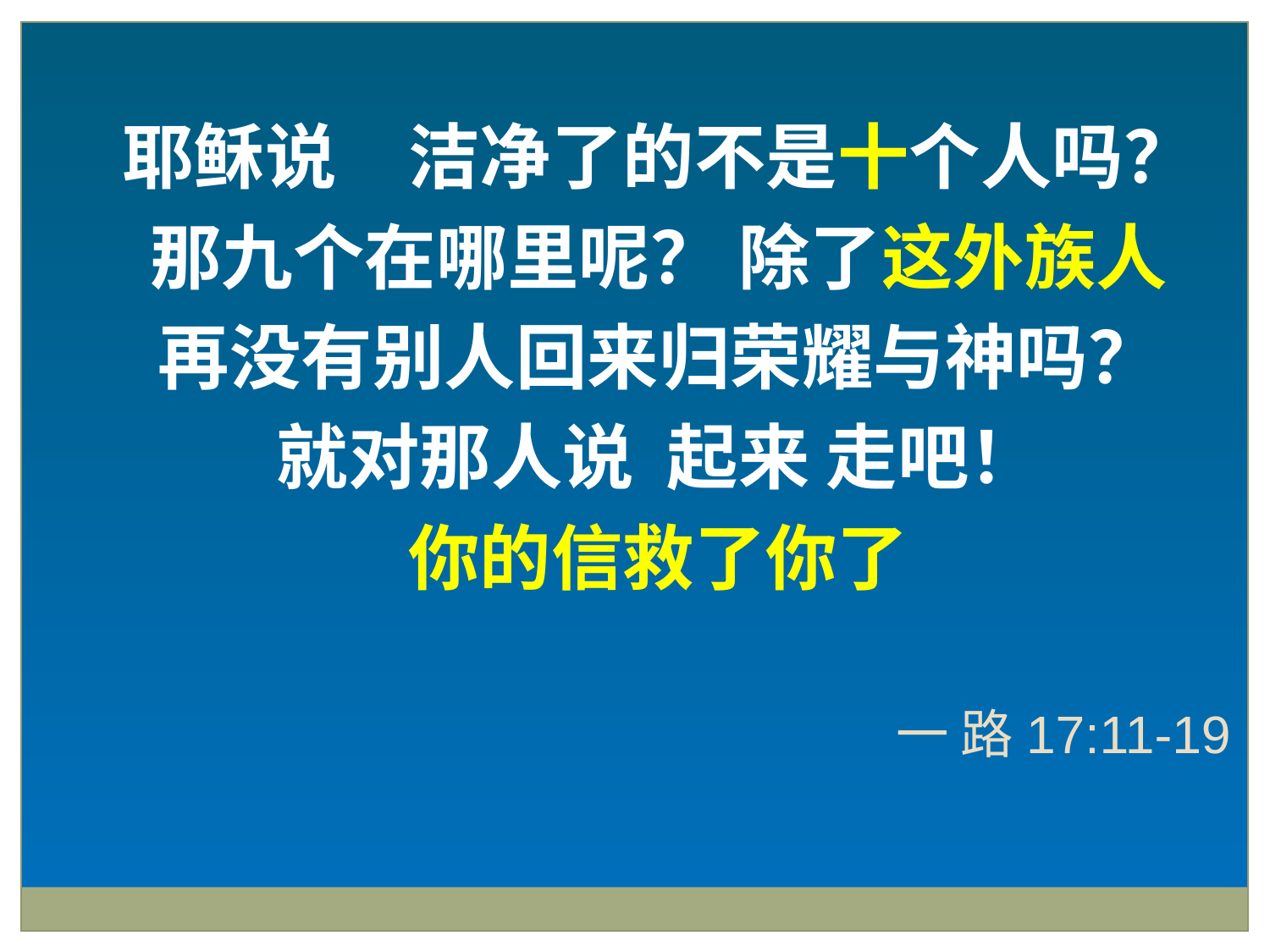

耶稣说　洁净了的不是十个人吗？
那九个在哪里呢？ 除了这外族人
再没有别人回来归荣耀与神吗？
就对那人说  起来 走吧！
你的信救了你了
一 路17:11-19